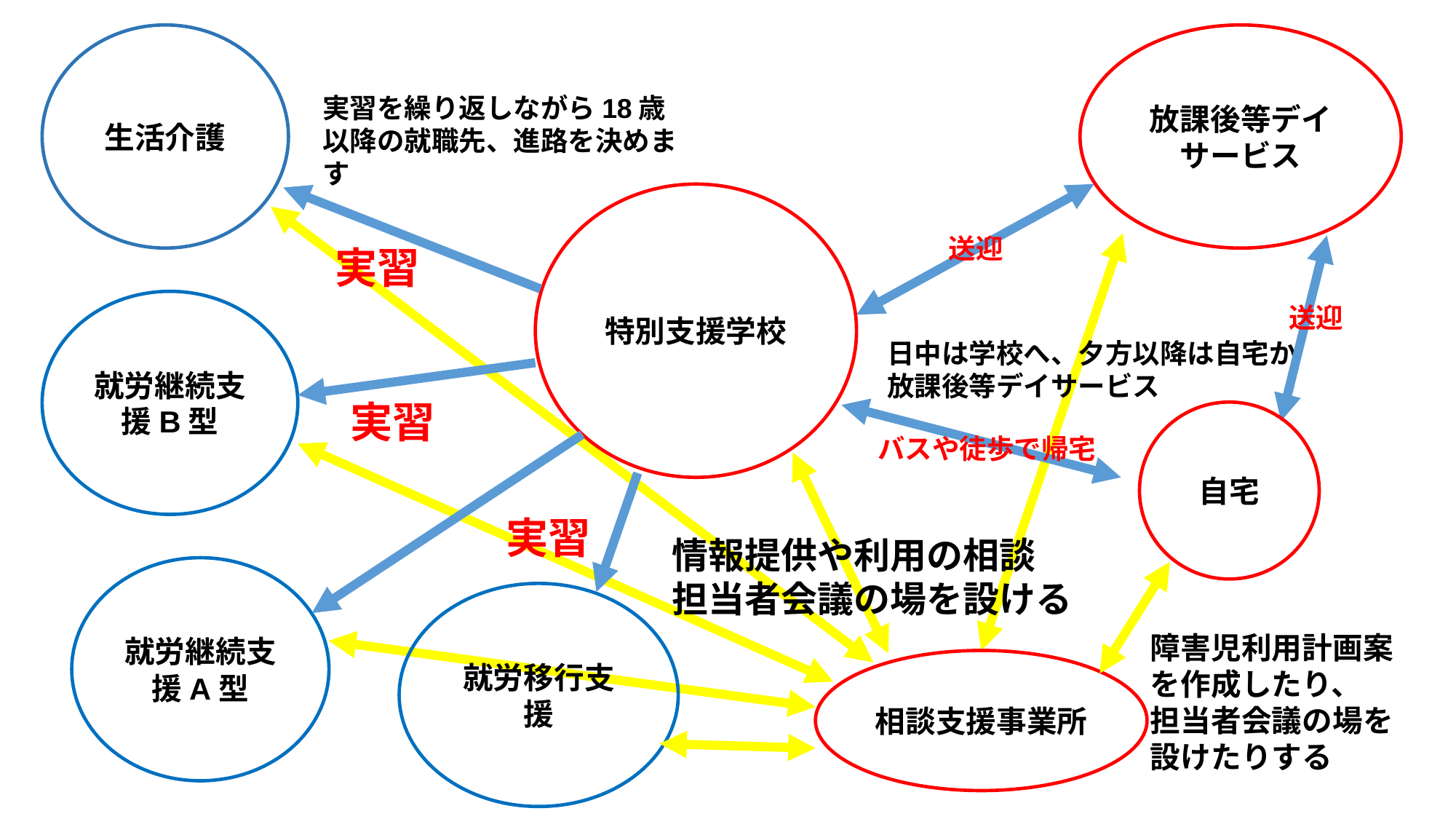

生活介護
放課後等デイサービス
実習を繰り返しながら18歳以降の就職先、進路を決めます
特別支援学校
送迎
実習
就労継続支援B型
送迎
日中は学校へ、夕方以降は自宅か放課後等デイサービス
実習
自宅
バスや徒歩で帰宅
実習
情報提供や利用の相談
担当者会議の場を設ける
就労継続支援A型
就労移行支援
障害児利用計画案を作成したり、
担当者会議の場を設けたりする
相談支援事業所